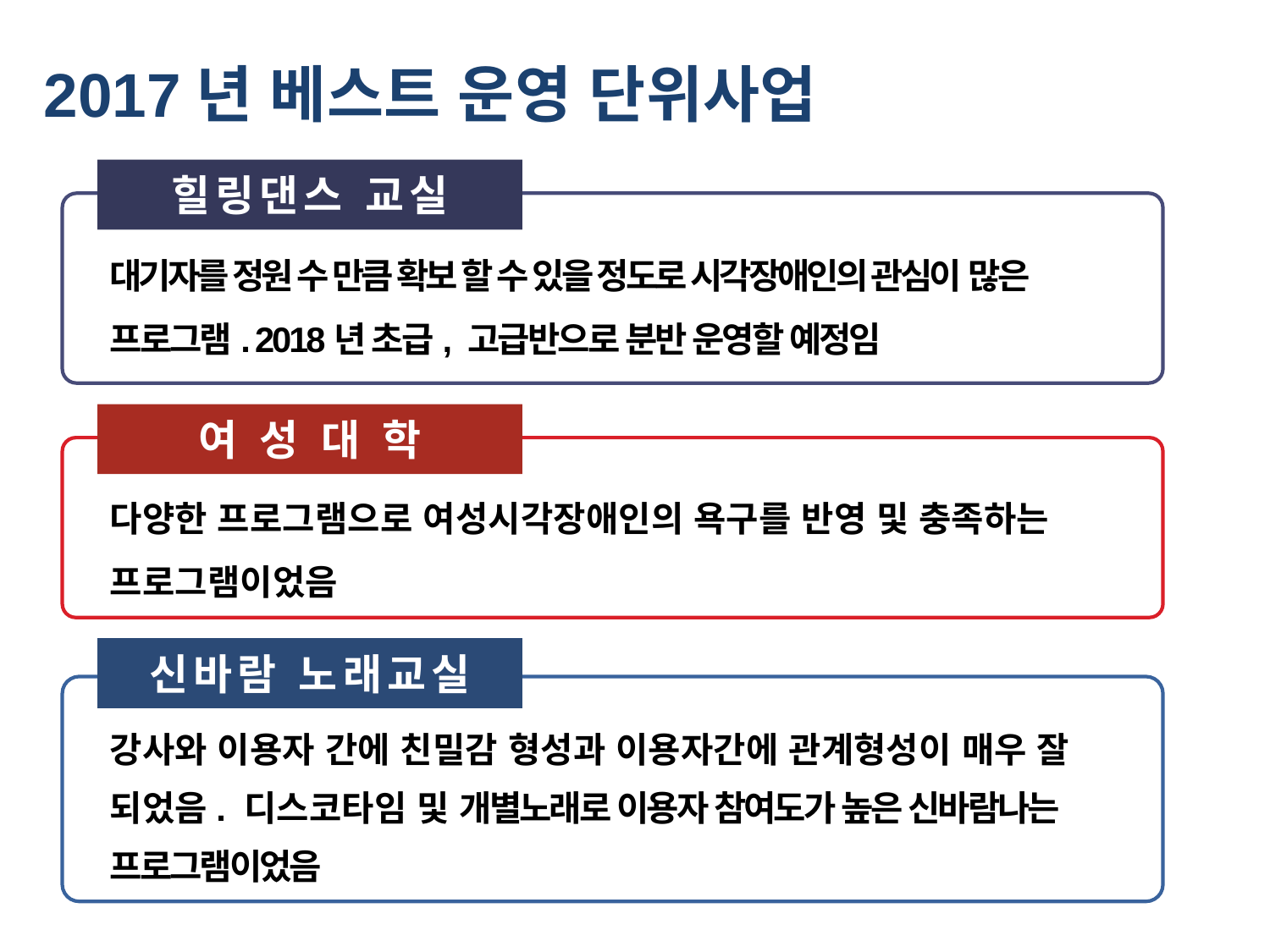

2017년 베스트 운영 단위사업
힐링댄스 교실

대기자를 정원 수 만큼 확보 할 수 있을 정도로 시각장애인의 관심이 많은 프로그램. 2018년 초급, 고급반으로 분반 운영할 예정임
여 성 대 학

다양한 프로그램으로 여성시각장애인의 욕구를 반영 및 충족하는 프로그램이었음
신바람 노래교실

강사와 이용자 간에 친밀감 형성과 이용자간에 관계형성이 매우 잘 되었음. 디스코타임 및 개별노래로 이용자 참여도가 높은 신바람나는 프로그램이었음